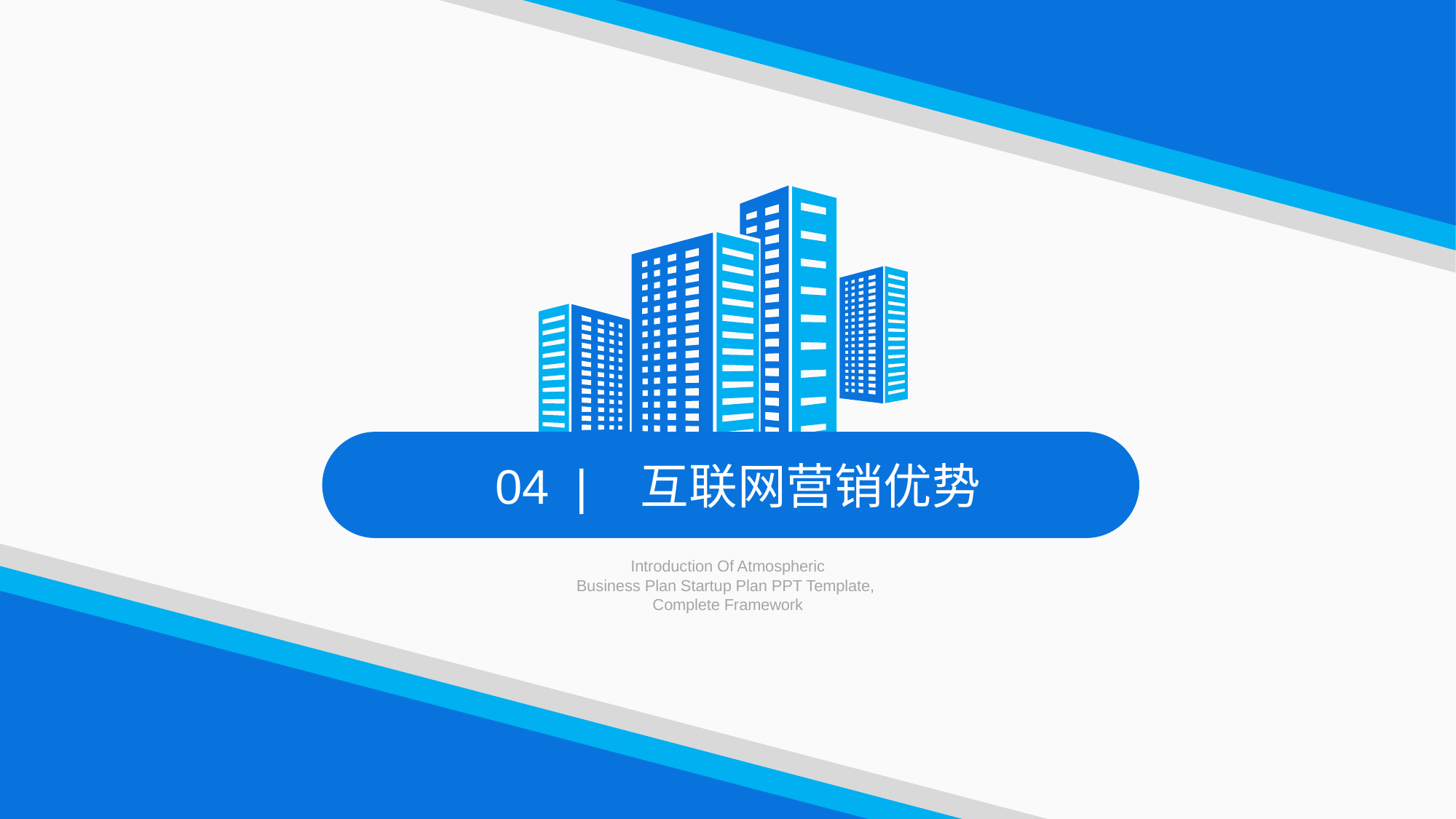

04  |   互联网营销优势

Introduction Of Atmospheric
Business Plan Startup Plan PPT Template,
Complete Framework